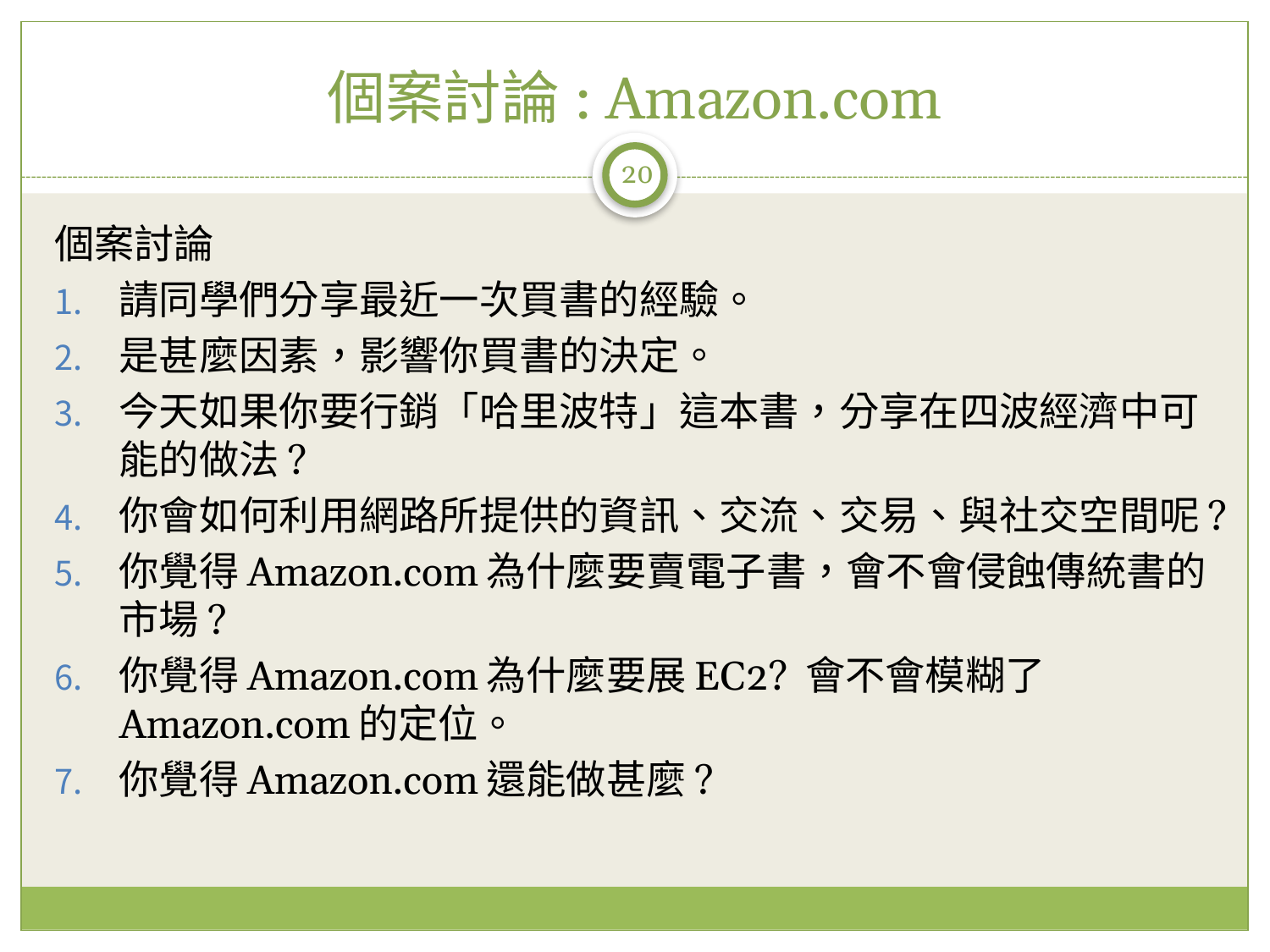

# 個案討論: Amazon.com
20
個案討論
請同學們分享最近一次買書的經驗。
是甚麼因素，影響你買書的決定。
今天如果你要行銷「哈里波特」這本書，分享在四波經濟中可能的做法?
你會如何利用網路所提供的資訊、交流、交易、與社交空間呢?
你覺得Amazon.com為什麼要賣電子書，會不會侵蝕傳統書的市場?
你覺得Amazon.com為什麼要展EC2? 會不會模糊了Amazon.com的定位。
你覺得Amazon.com還能做甚麼?